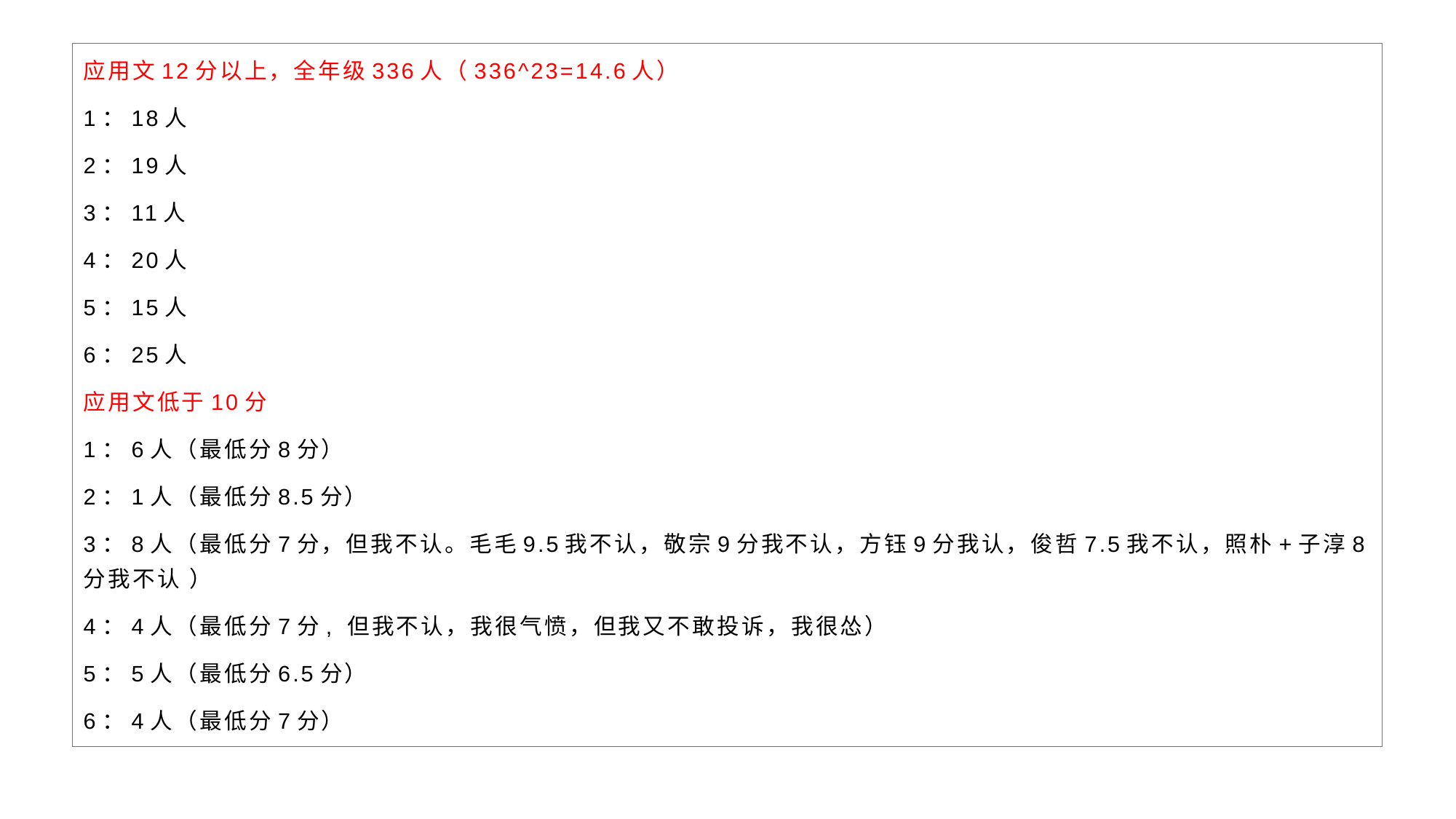

应用文12分以上，全年级336人（336^23=14.6人）
1：18人
2：19人
3：11人
4：20人
5：15人
6：25人
应用文低于10分
1：6人（最低分8分）
2：1人（最低分8.5分）
3：8人（最低分7分，但我不认。毛毛9.5我不认，敬宗9分我不认，方钰9分我认，俊哲7.5我不认，照朴+子淳8分我不认 ）
4：4人（最低分7分, 但我不认，我很气愤，但我又不敢投诉，我很怂）
5：5人（最低分6.5分）
6：4人（最低分7分）